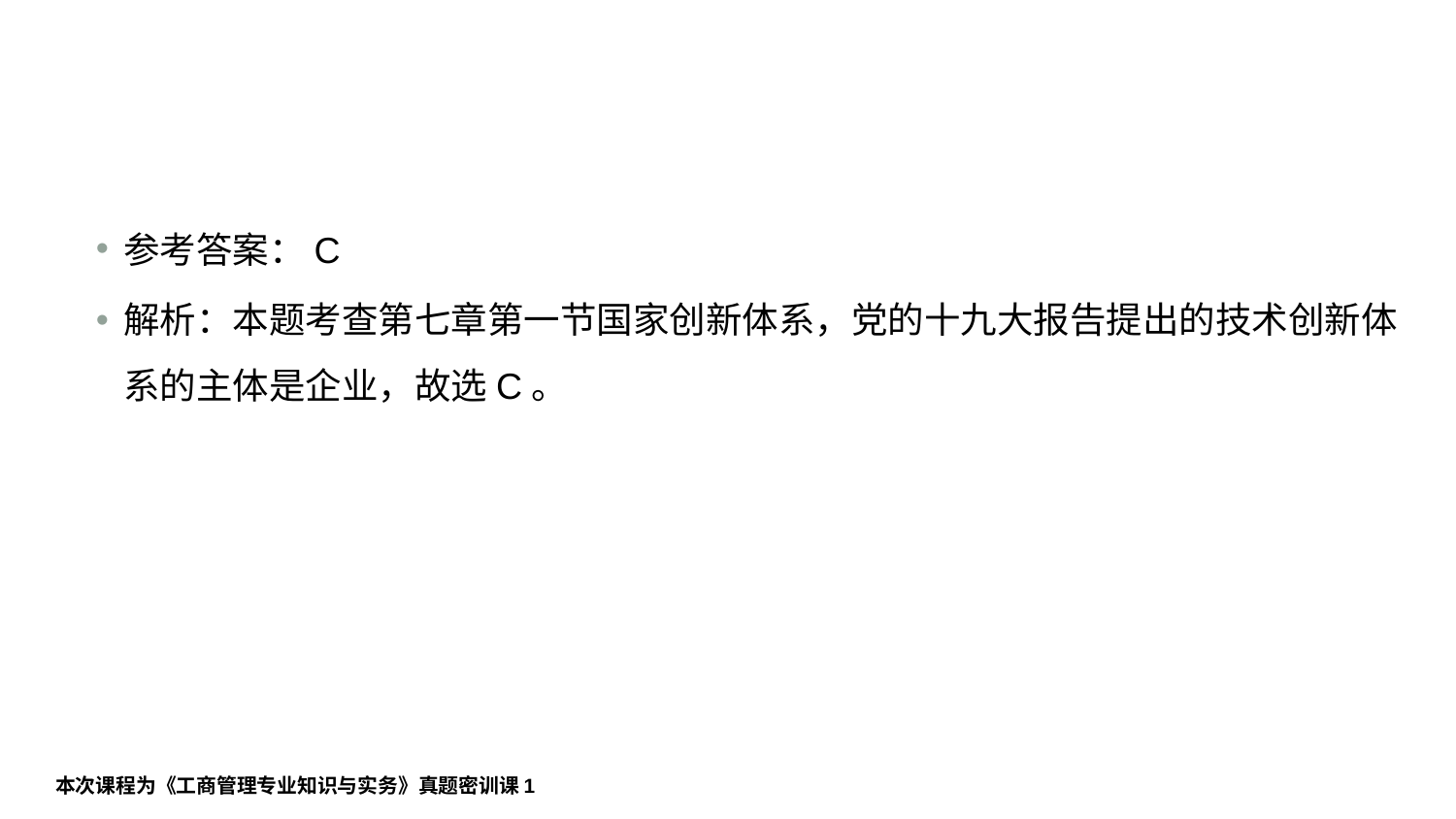

参考答案：C
解析：本题考查第七章第一节国家创新体系，党的十九大报告提出的技术创新体系的主体是企业，故选C。